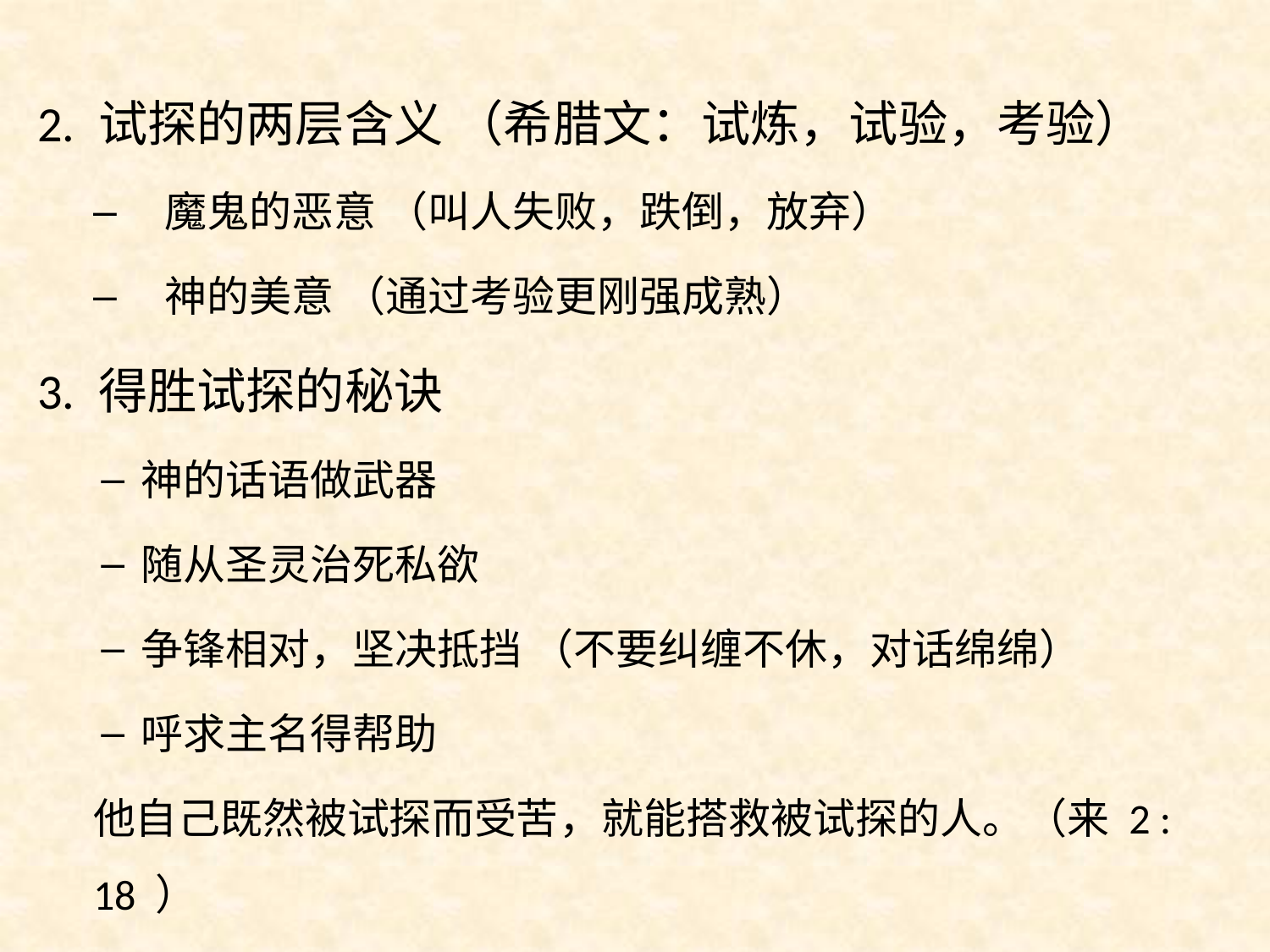

2. 试探的两层含义 （希腊文：试炼，试验，考验）
魔鬼的恶意 （叫人失败，跌倒，放弃）
神的美意 （通过考验更刚强成熟）
3. 得胜试探的秘诀
神的话语做武器
随从圣灵治死私欲
争锋相对，坚决抵挡 （不要纠缠不休，对话绵绵）
呼求主名得帮助
他自己既然被试探而受苦，就能搭救被试探的人。（来 2 : 18 ）